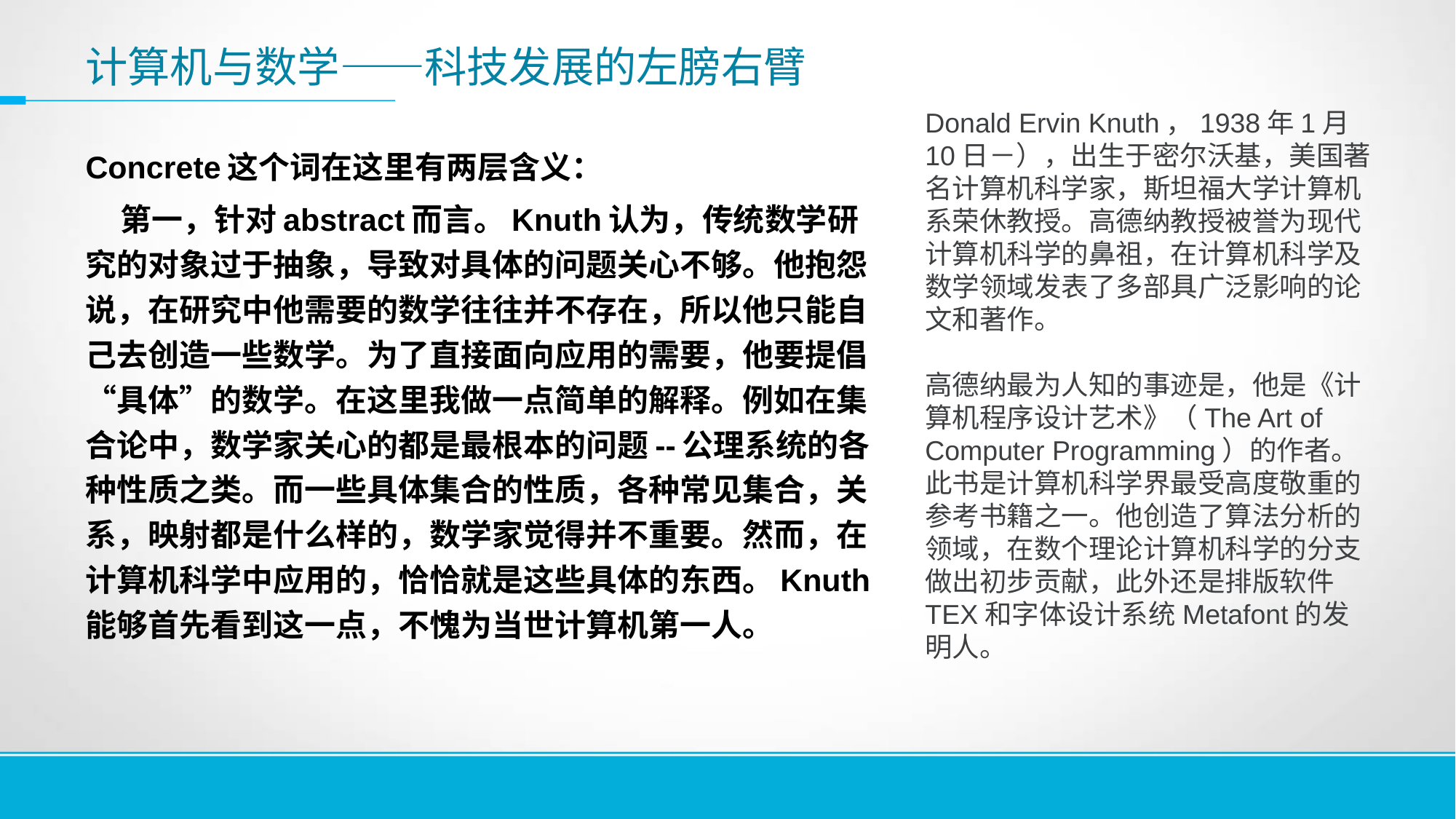

# 计算机与数学——科技发展的左膀右臂
Donald Ervin Knuth，1938年1月10日－），出生于密尔沃基，美国著名计算机科学家，斯坦福大学计算机系荣休教授。高德纳教授被誉为现代计算机科学的鼻祖，在计算机科学及数学领域发表了多部具广泛影响的论文和著作。

高德纳最为人知的事迹是，他是《计算机程序设计艺术》（The Art of Computer Programming）的作者。此书是计算机科学界最受高度敬重的参考书籍之一。他创造了算法分析的领域，在数个理论计算机科学的分支做出初步贡献，此外还是排版软件TEX和字体设计系统Metafont的发明人。
Concrete这个词在这里有两层含义：
    第一，针对abstract而言。Knuth认为，传统数学研究的对象过于抽象，导致对具体的问题关心不够。他抱怨说，在研究中他需要的数学往往并不存在，所以他只能自己去创造一些数学。为了直接面向应用的需要，他要提倡“具体”的数学。在这里我做一点简单的解释。例如在集合论中，数学家关心的都是最根本的问题--公理系统的各种性质之类。而一些具体集合的性质，各种常见集合，关系，映射都是什么样的，数学家觉得并不重要。然而，在计算机科学中应用的，恰恰就是这些具体的东西。Knuth能够首先看到这一点，不愧为当世计算机第一人。